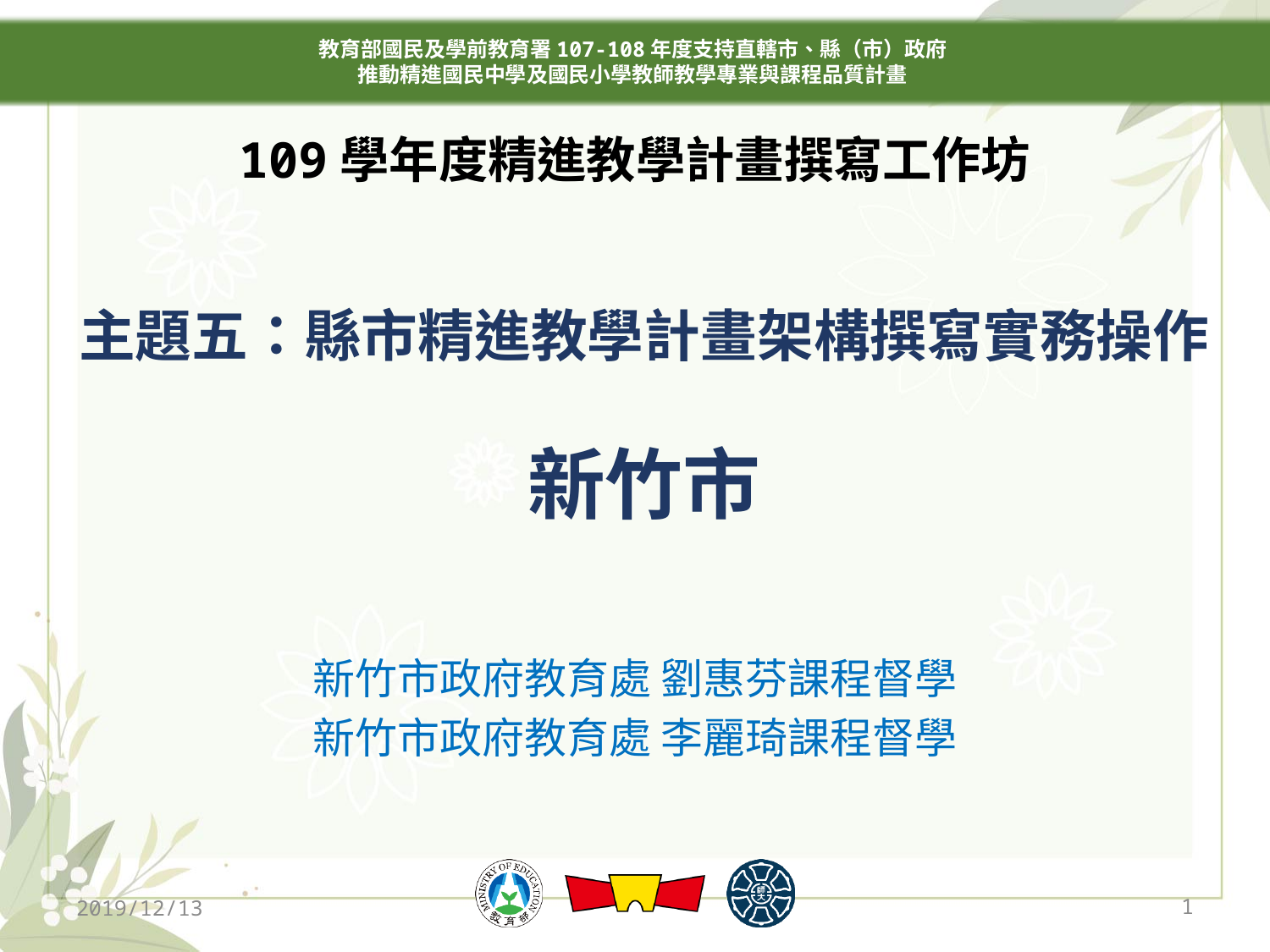

主題五：縣市精進教學計畫架構撰寫實務操作

新竹市
新竹市政府教育處 劉惠芬課程督學
新竹市政府教育處 李麗琦課程督學
2019/12/13
1